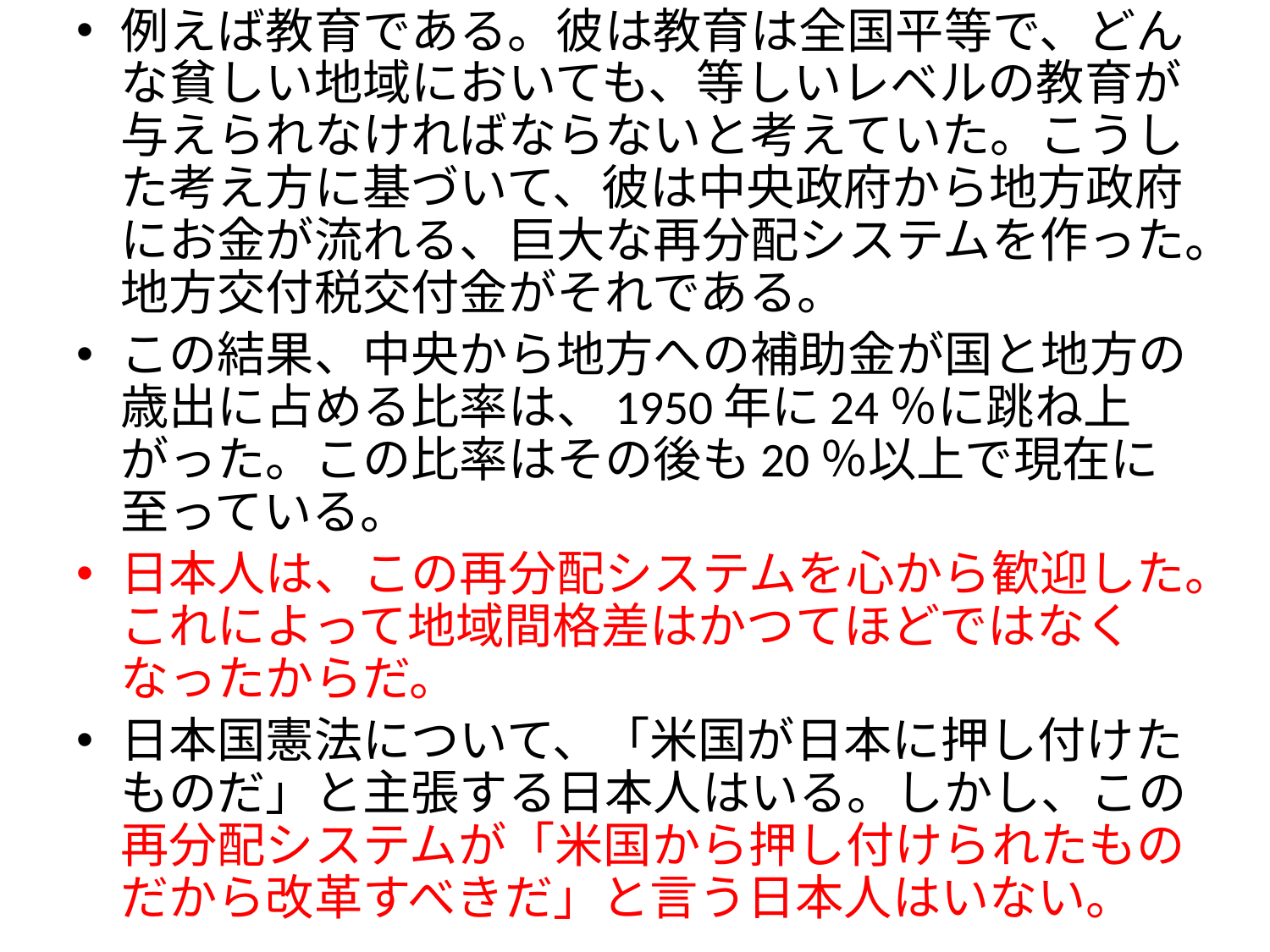

例えば教育である。彼は教育は全国平等で、どんな貧しい地域においても、等しいレベルの教育が与えられなければならないと考えていた。こうした考え方に基づいて、彼は中央政府から地方政府にお金が流れる、巨大な再分配システムを作った。地方交付税交付金がそれである。
この結果、中央から地方への補助金が国と地方の歳出に占める比率は、1950年に24％に跳ね上がった。この比率はその後も20％以上で現在に至っている。
日本人は、この再分配システムを心から歓迎した。これによって地域間格差はかつてほどではなくなったからだ。
日本国憲法について、「米国が日本に押し付けたものだ」と主張する日本人はいる。しかし、この再分配システムが「米国から押し付けられたものだから改革すべきだ」と言う日本人はいない。